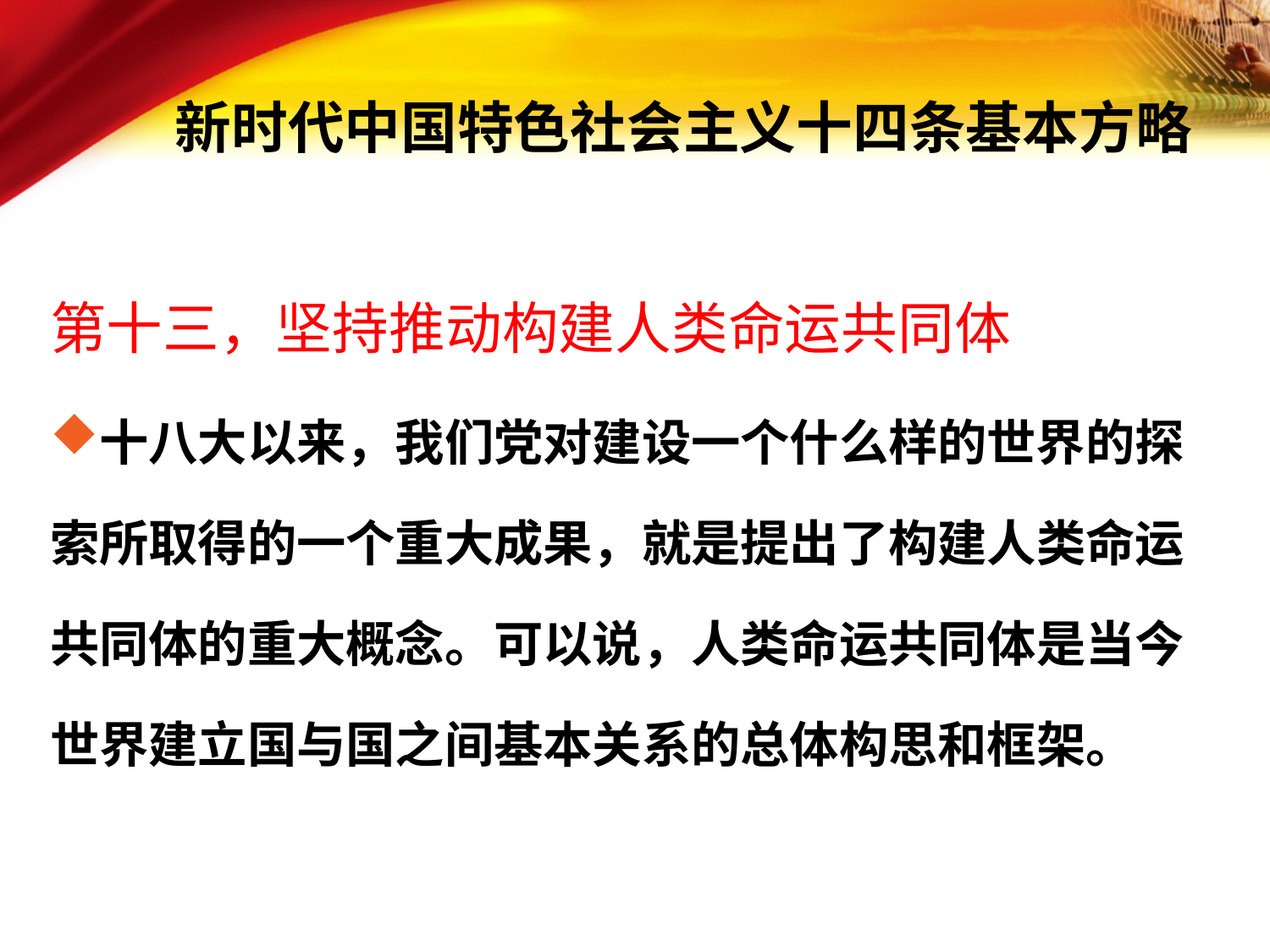

# 新时代中国特色社会主义十四条基本方略
第十三，坚持推动构建人类命运共同体
十八大以来，我们党对建设一个什么样的世界的探索所取得的一个重大成果，就是提出了构建人类命运共同体的重大概念。可以说，人类命运共同体是当今世界建立国与国之间基本关系的总体构思和框架。